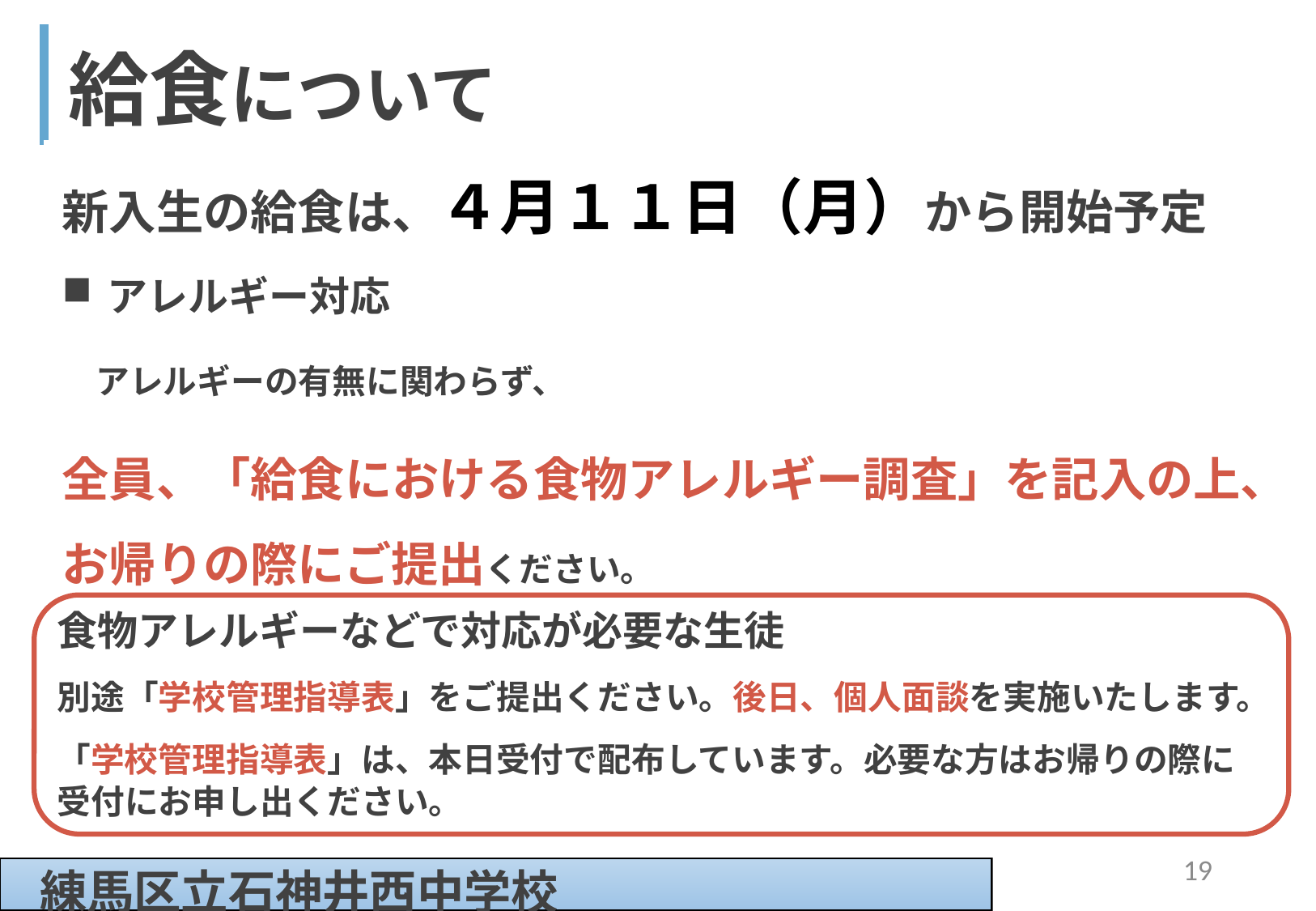

| 給食について |
| --- |
|  |
新入生の給食は、４月１１日（月）から開始予定
アレルギー対応
　アレルギーの有無に関わらず、
全員、「給食における食物アレルギー調査」を記入の上、お帰りの際にご提出ください。

食物アレルギーなどで対応が必要な生徒
別途「学校管理指導表」をご提出ください。後日、個人面談を実施いたします。
「学校管理指導表」は、本日受付で配布しています。必要な方はお帰りの際に受付にお申し出ください。
19